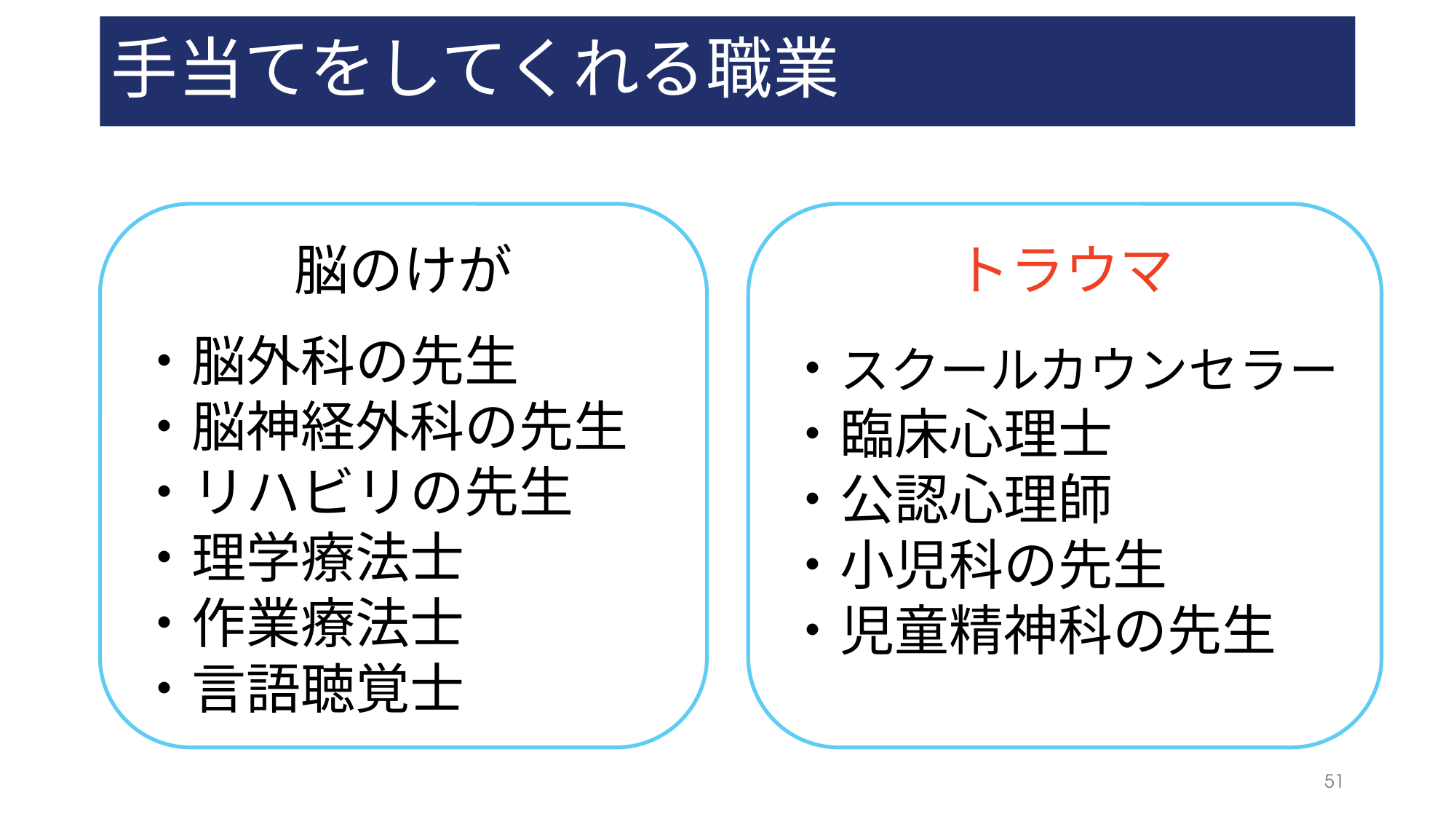

# 手当てをしてくれる職業

脳のけが

・脳外科の先生
・脳神経外科の先生
・リハビリの先生
・理学療法士
・作業療法士
・言語聴覚士

トラウマ

・スクールカウンセラー
・臨床心理士
・公認心理師
・小児科の先生
・児童精神科の先生
51